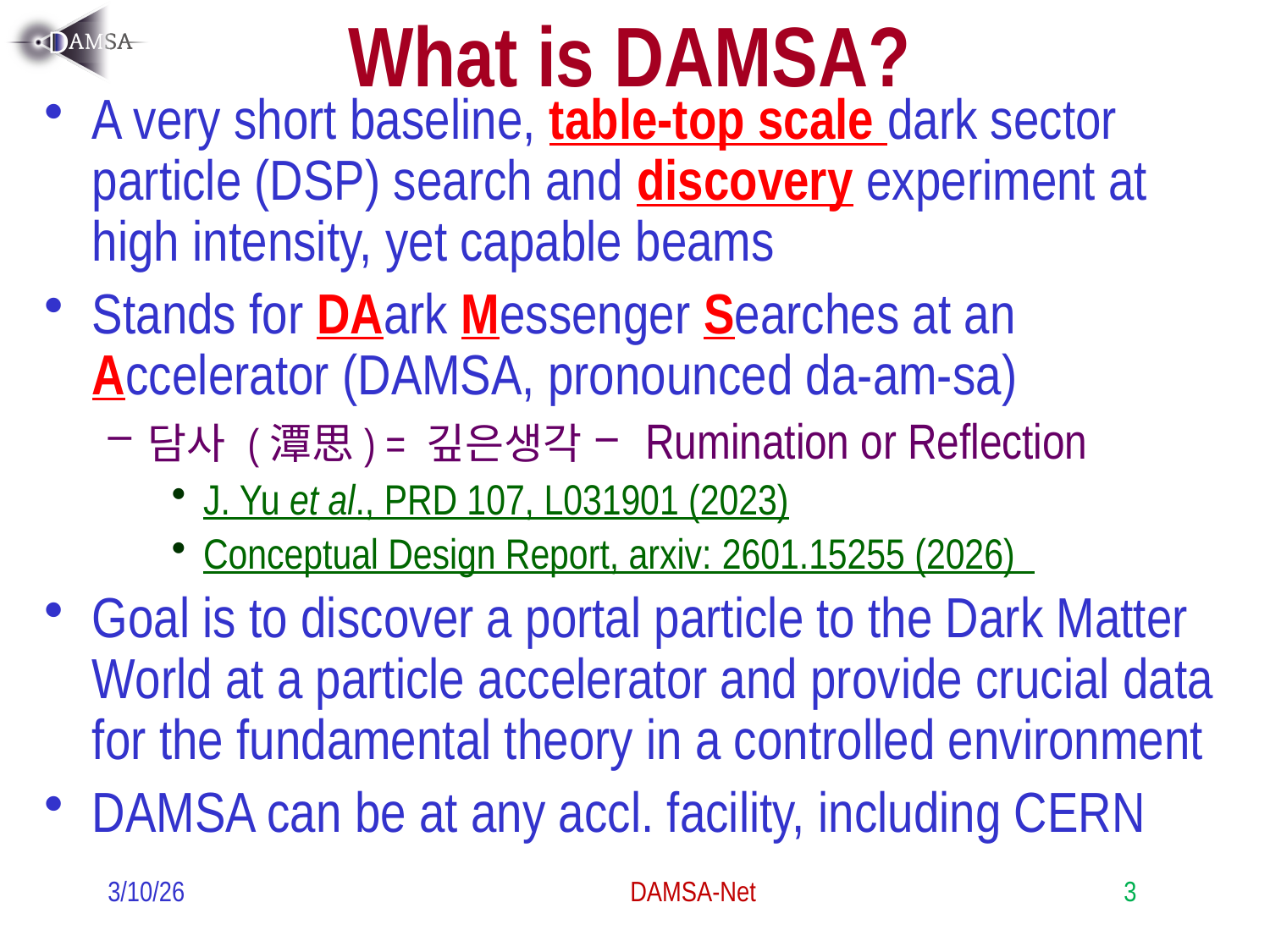

# What is DAMSA?
A very short baseline, table-top scale dark sector particle (DSP) search and discovery experiment at high intensity, yet capable beams
Stands for DAark Messenger Searches at an Accelerator (DAMSA, pronounced da-am-sa)
담사 (潭思) = 깊은생각 – Rumination or Reflection
J. Yu et al., PRD 107, L031901 (2023)
Conceptual Design Report, arxiv: 2601.15255 (2026)
Goal is to discover a portal particle to the Dark Matter World at a particle accelerator and provide crucial data for the fundamental theory in a controlled environment
DAMSA can be at any accl. facility, including CERN
3/10/26
DAMSA-Net
3